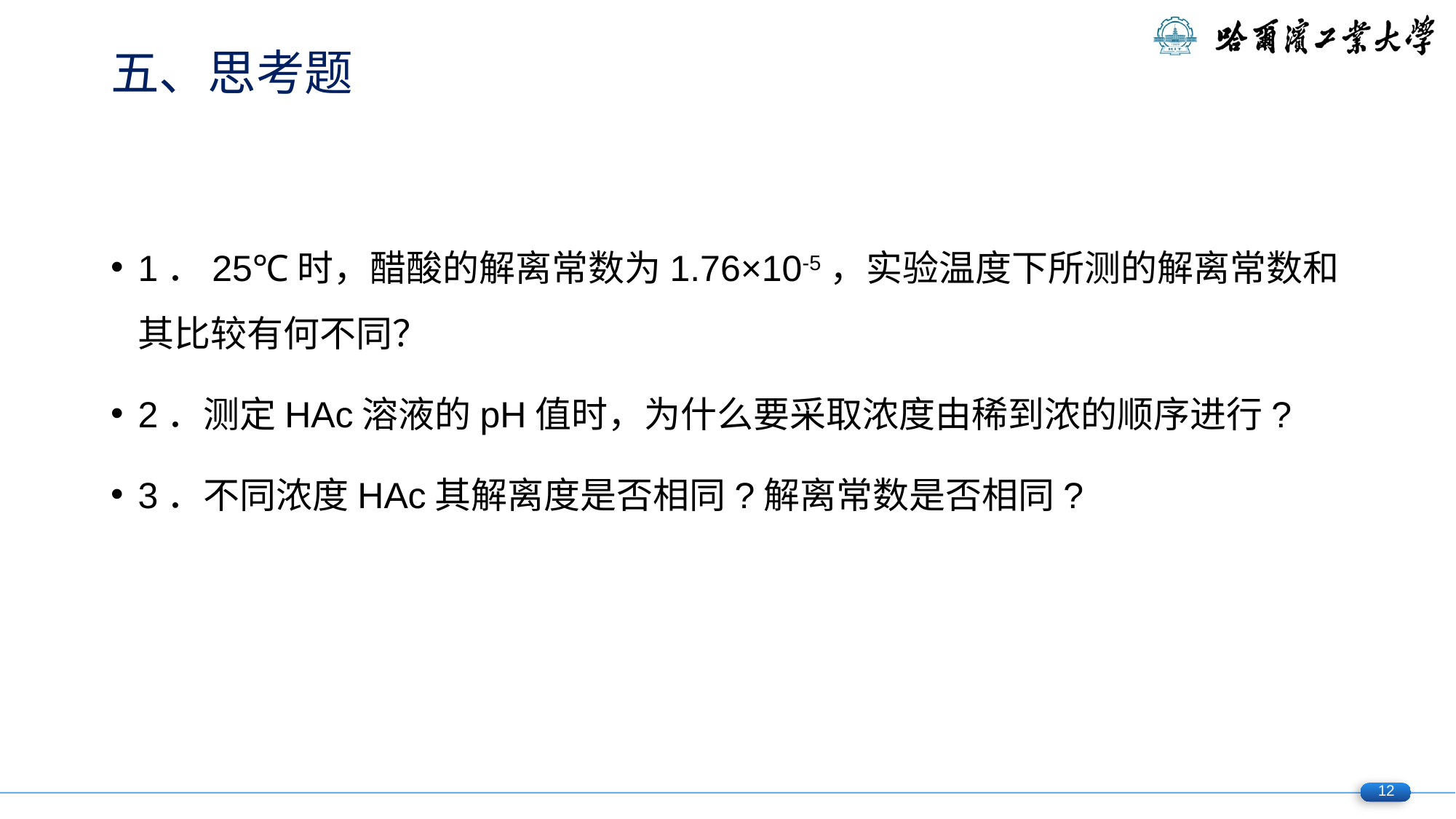

五、思考题
1．25℃时，醋酸的解离常数为1.76×10-5，实验温度下所测的解离常数和其比较有何不同？
2．测定HAc溶液的pH值时，为什么要采取浓度由稀到浓的顺序进行?
3．不同浓度HAc其解离度是否相同?解离常数是否相同?